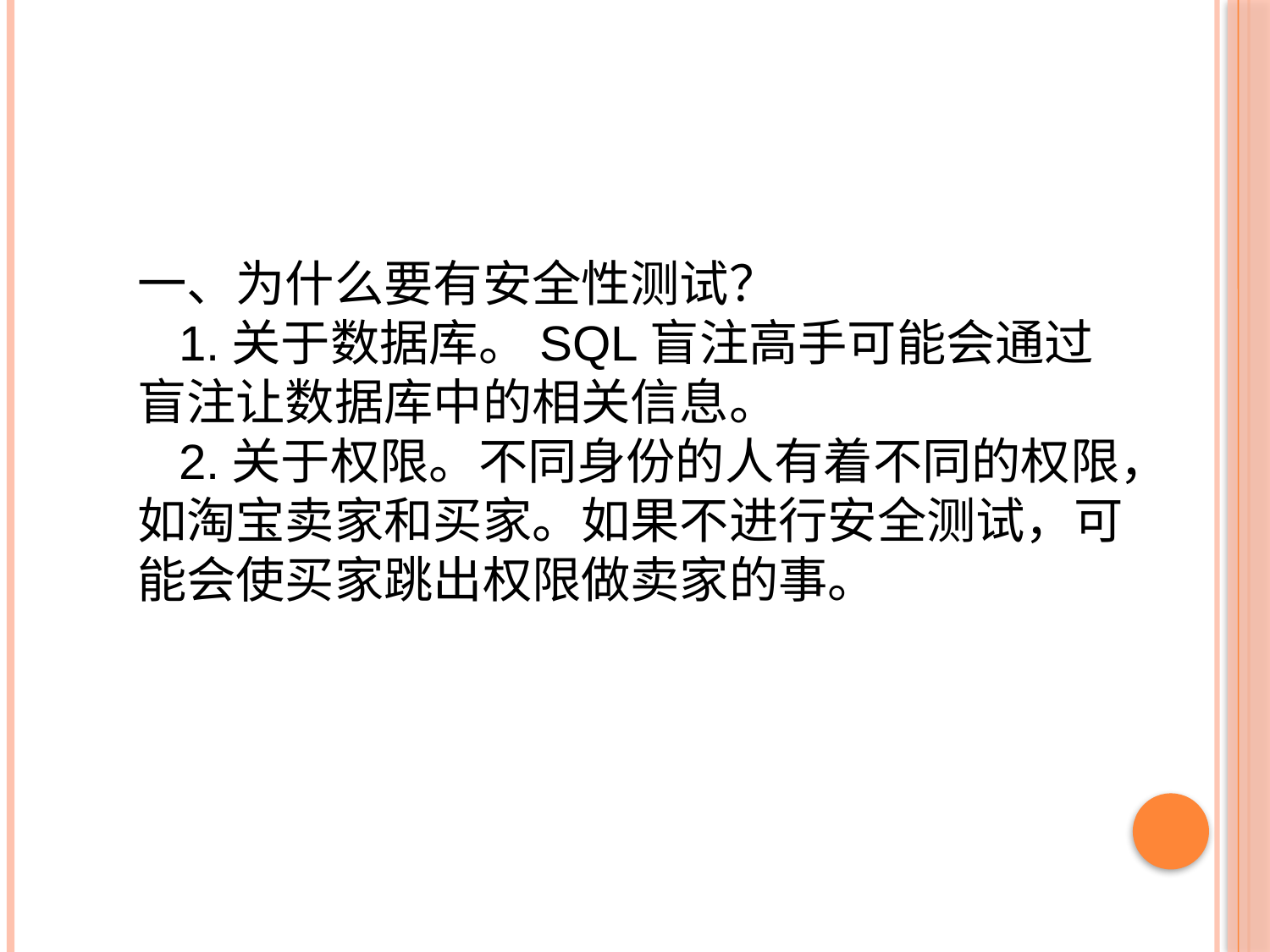

一、为什么要有安全性测试？
   1.关于数据库。SQL盲注高手可能会通过盲注让数据库中的相关信息。
   2.关于权限。不同身份的人有着不同的权限，如淘宝卖家和买家。如果不进行安全测试，可能会使买家跳出权限做卖家的事。